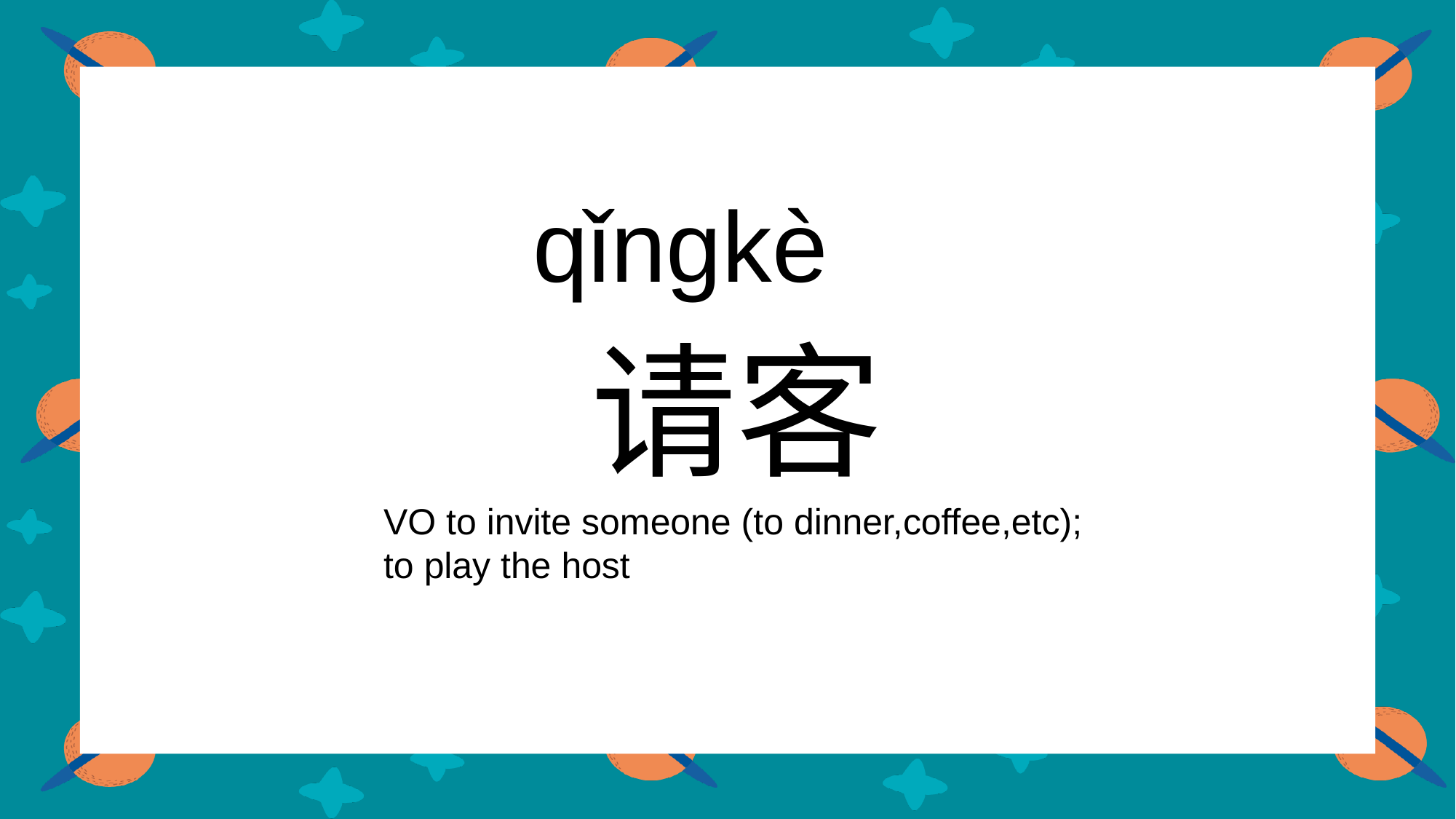

qǐngkè
     请客

VO to invite someone (to dinner,coffee,etc);
to play the host